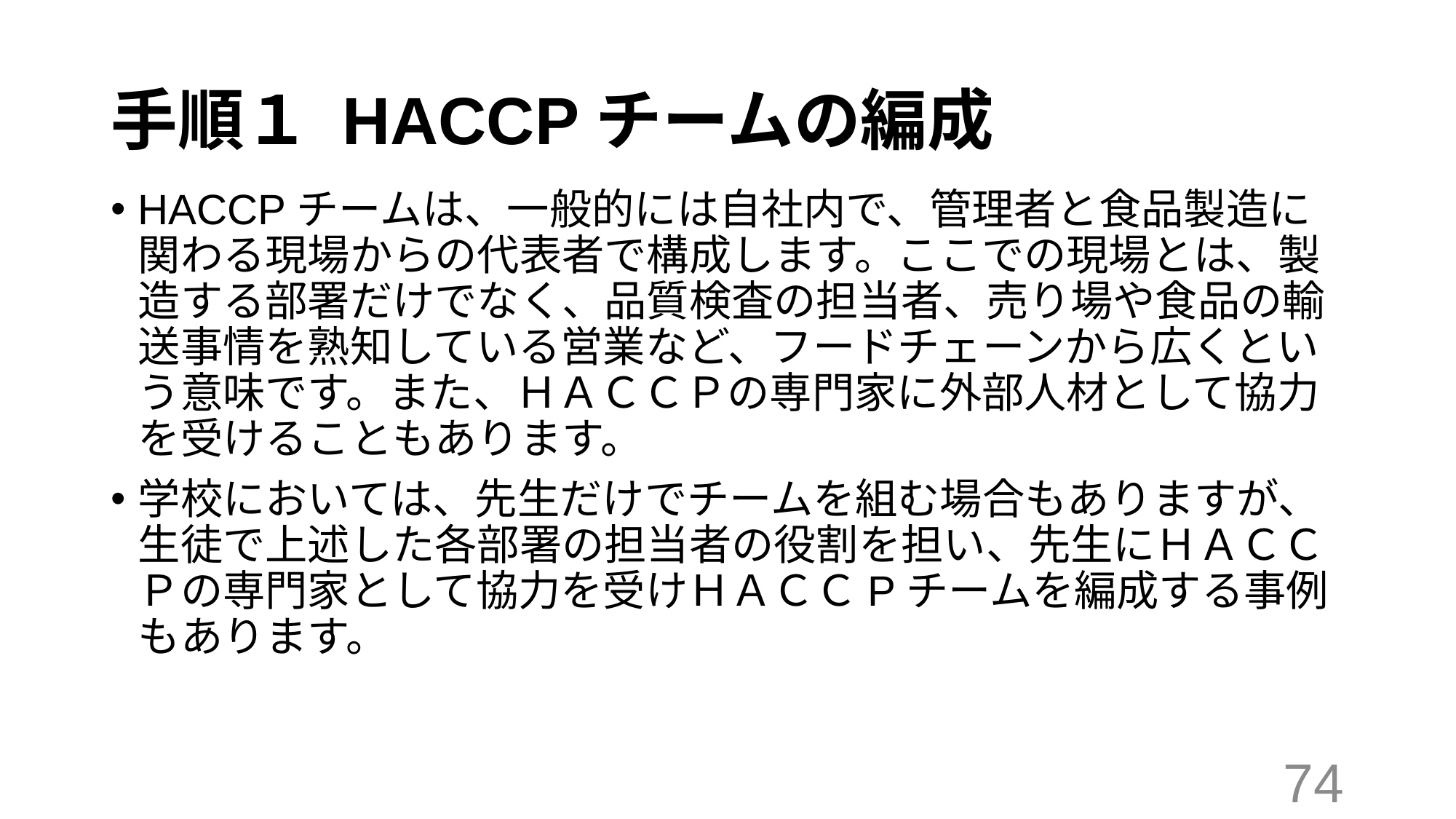

# 手順１ HACCPチームの編成
HACCPチームは、一般的には自社内で、管理者と食品製造に関わる現場からの代表者で構成します。ここでの現場とは、製造する部署だけでなく、品質検査の担当者、売り場や食品の輸送事情を熟知している営業など、フードチェーンから広くという意味です。また、ＨＡＣＣＰの専門家に外部人材として協力を受けることもあります。
学校においては、先生だけでチームを組む場合もありますが、生徒で上述した各部署の担当者の役割を担い、先生にＨＡＣＣＰの専門家として協力を受けＨＡＣＣPチームを編成する事例もあります。

74